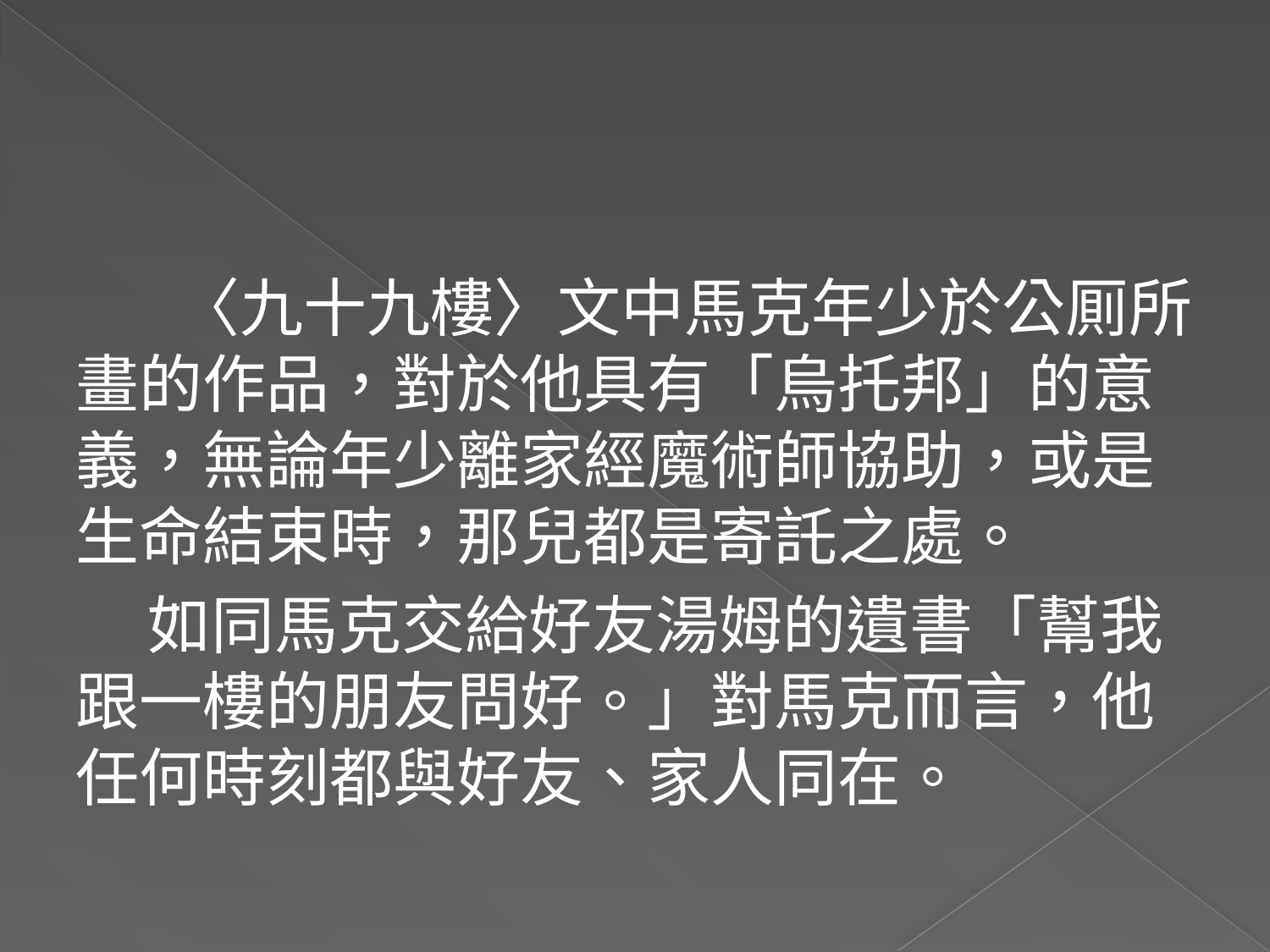

#
      〈九十九樓〉文中馬克年少於公厠所畫的作品，對於他具有「烏托邦」的意義，無論年少離家經魔術師協助，或是生命結束時，那兒都是寄託之處。
    如同馬克交給好友湯姆的遺書「幫我跟一樓的朋友問好。」對馬克而言，他任何時刻都與好友、家人同在。